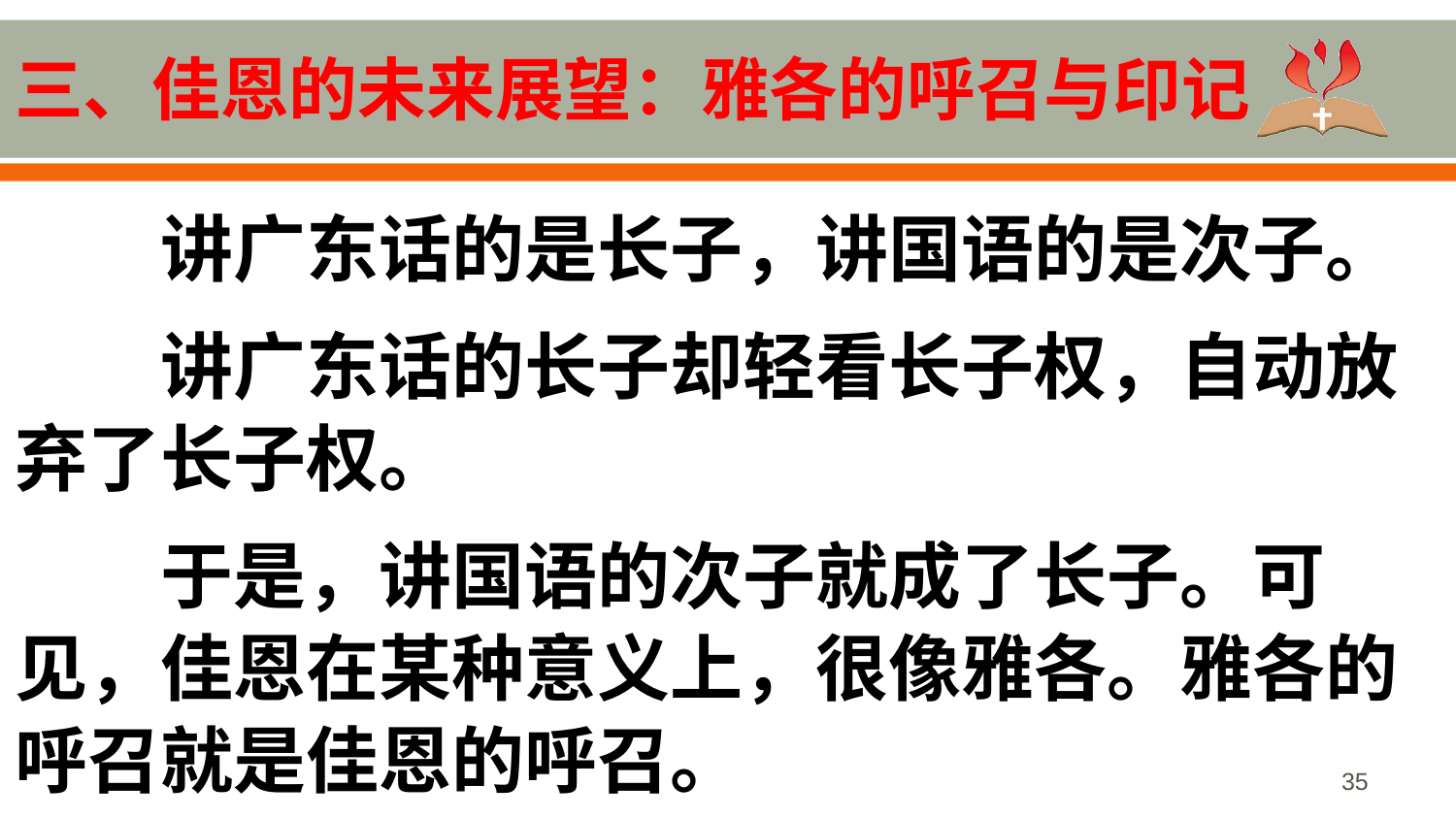

# 三、佳恩的未来展望：雅各的呼召与印记
讲广东话的是长子，讲国语的是次子。
讲广东话的长子却轻看长子权，自动放弃了长子权。
于是，讲国语的次子就成了长子。可见，佳恩在某种意义上，很像雅各。雅各的呼召就是佳恩的呼召。

35